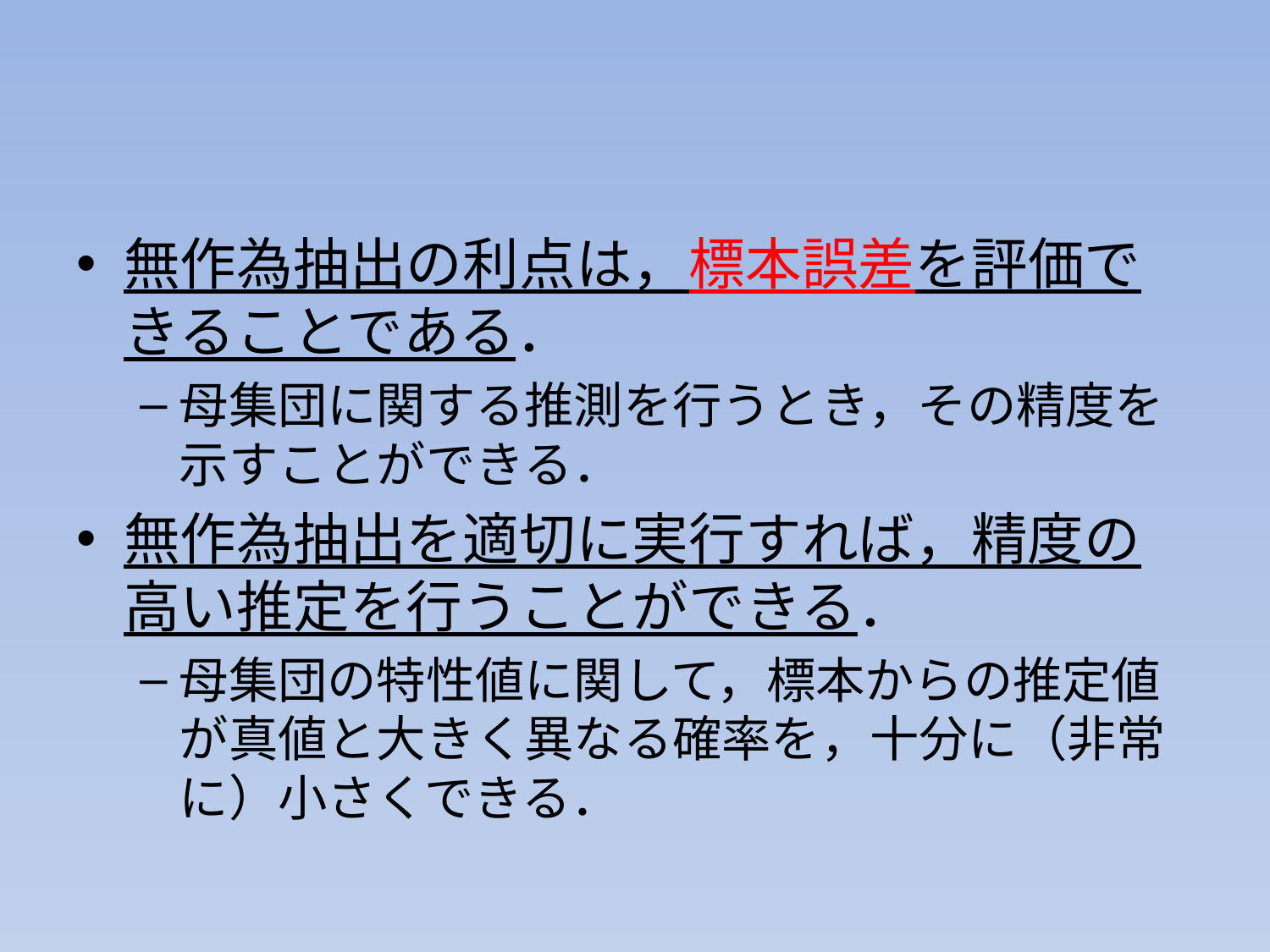

#
無作為抽出の利点は，標本誤差を評価できることである．
母集団に関する推測を行うとき，その精度を示すことができる．
無作為抽出を適切に実行すれば，精度の高い推定を行うことができる．
母集団の特性値に関して，標本からの推定値が真値と大きく異なる確率を，十分に（非常に）小さくできる．